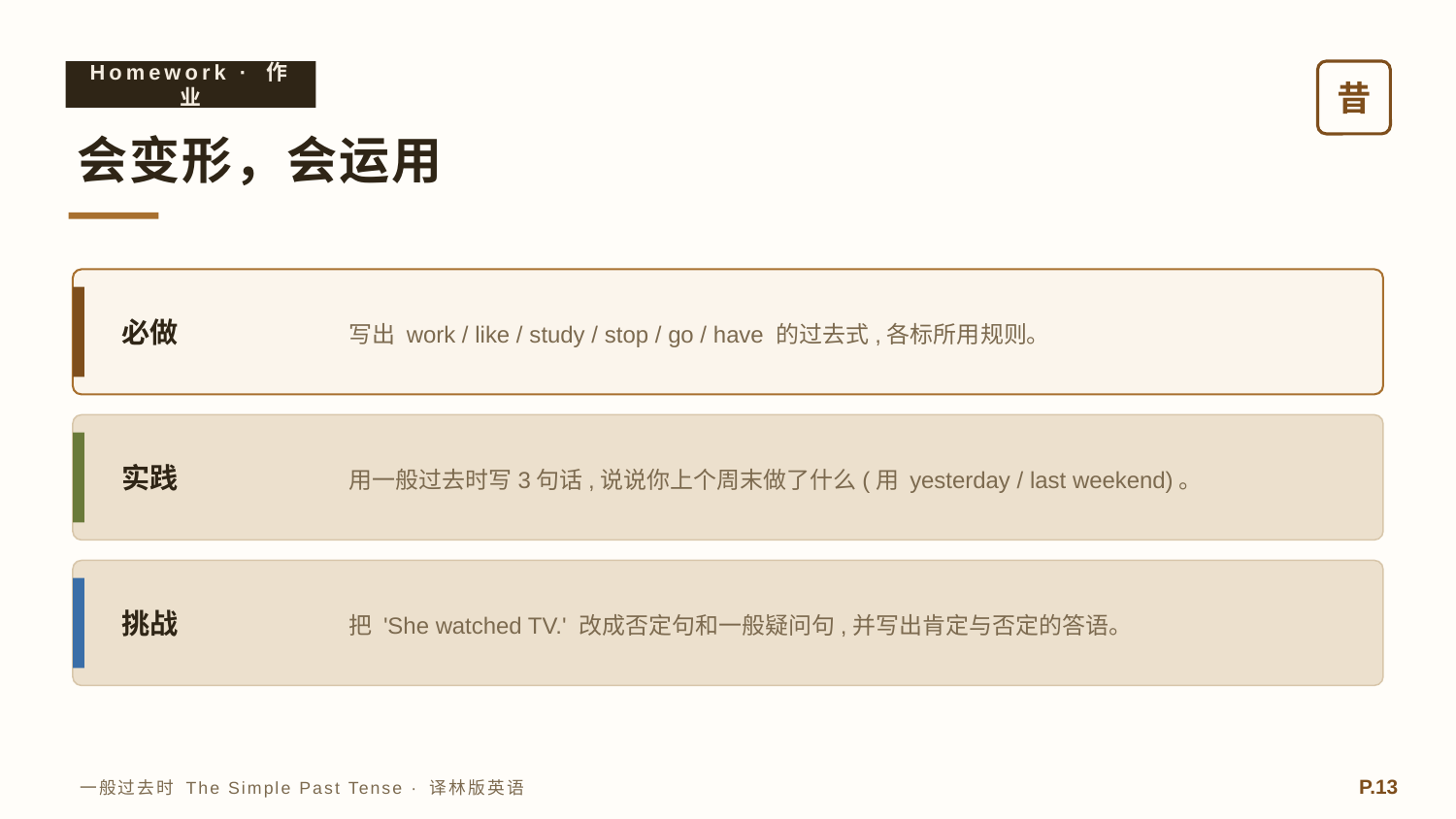

Homework · 作业
昔

会变形，会运用

写出 work / like / study / stop / go / have 的过去式,各标所用规则。
必做

用一般过去时写3句话,说说你上个周末做了什么(用 yesterday / last weekend)。
实践

把 'She watched TV.' 改成否定句和一般疑问句,并写出肯定与否定的答语。
挑战

P.13
一般过去时 The Simple Past Tense · 译林版英语